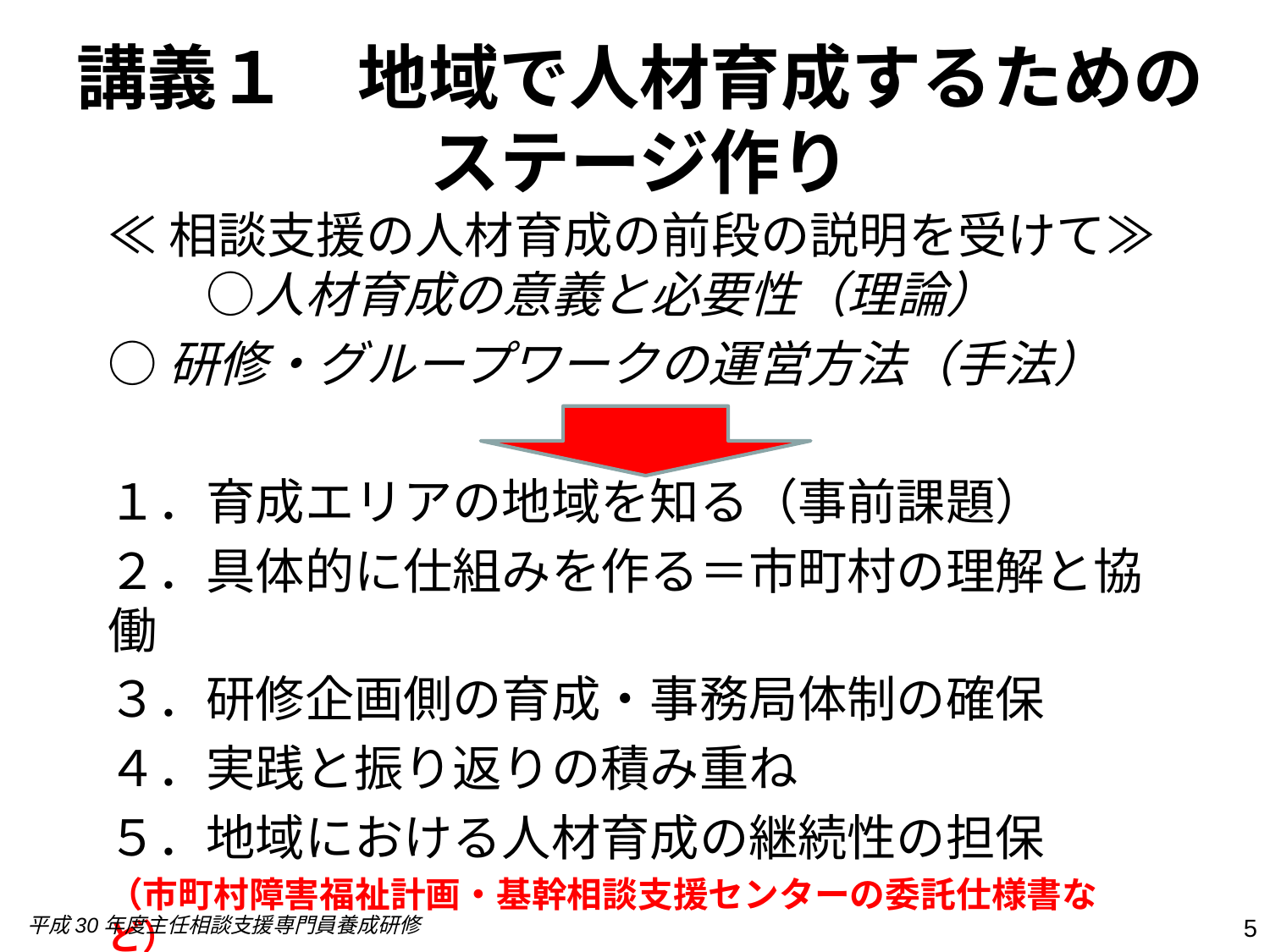

# 講義１　地域で人材育成するための ステージ作り
≪相談支援の人材育成の前段の説明を受けて≫　　○人材育成の意義と必要性（理論）
○研修・グループワークの運営方法（手法）

１．育成エリアの地域を知る（事前課題）
２．具体的に仕組みを作る＝市町村の理解と協働
３．研修企画側の育成・事務局体制の確保
４．実践と振り返りの積み重ね
５．地域における人材育成の継続性の担保
（市町村障害福祉計画・基幹相談支援センターの委託仕様書など）

平成30年度主任相談支援専門員養成研修
5